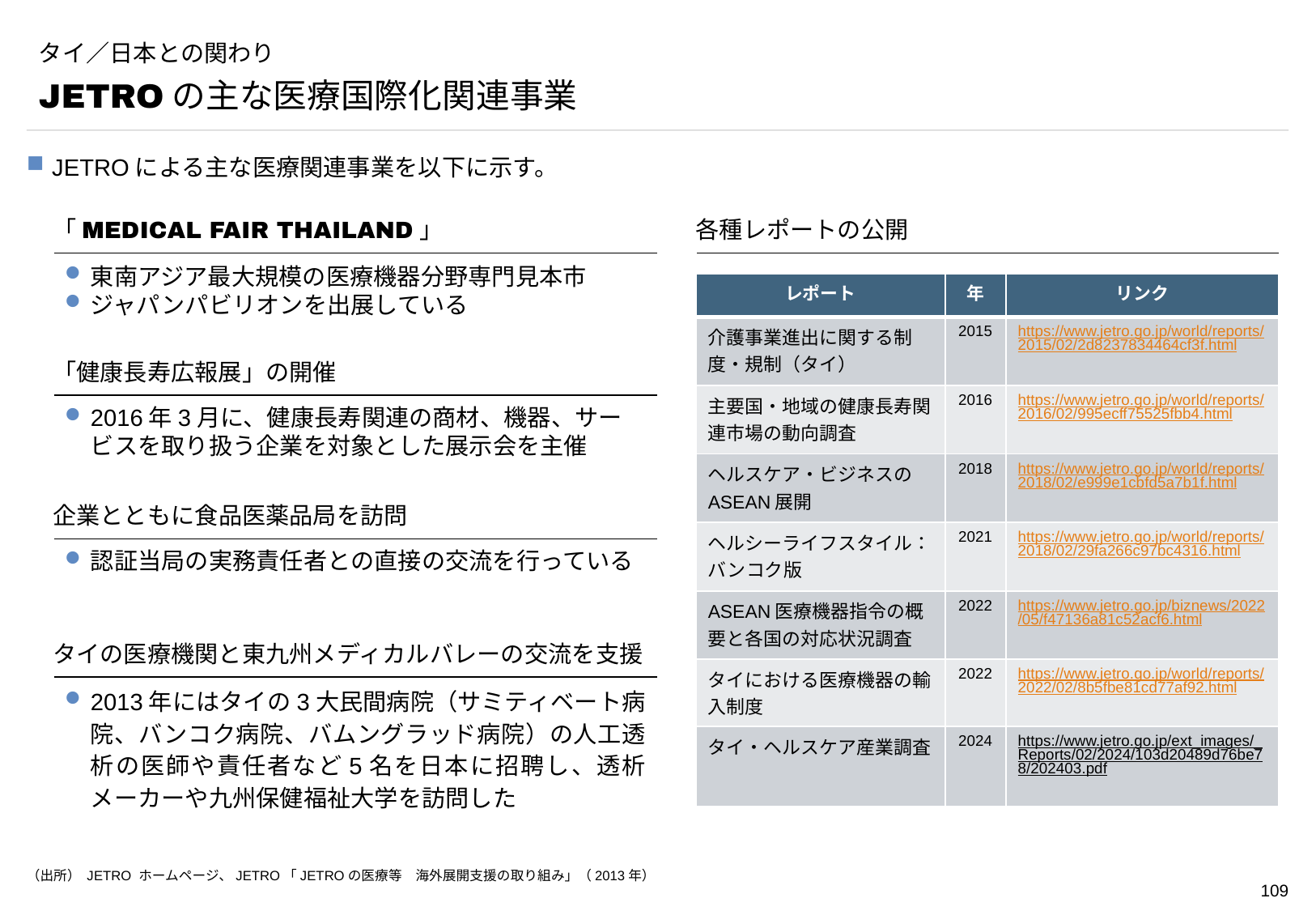

# タイ／日本との関わり
JETROの主な医療国際化関連事業
JETROによる主な医療関連事業を以下に示す。
「MEDICAL FAIR THAILAND」
各種レポートの公開
東南アジア最大規模の医療機器分野専門見本市
ジャパンパビリオンを出展している
| レポート | 年 | リンク |
| --- | --- | --- |
| 介護事業進出に関する制度・規制（タイ） | 2015 | https://www.jetro.go.jp/world/reports/2015/02/2d8237834464cf3f.html |
| 主要国・地域の健康長寿関連市場の動向調査 | 2016 | https://www.jetro.go.jp/world/reports/2016/02/995ecff75525fbb4.html |
| ヘルスケア・ビジネスのASEAN展開 | 2018 | https://www.jetro.go.jp/world/reports/2018/02/e999e1cbfd5a7b1f.html |
| ヘルシーライフスタイル：バンコク版 | 2021 | https://www.jetro.go.jp/world/reports/2018/02/29fa266c97bc4316.html |
| ASEAN医療機器指令の概要と各国の対応状況調査 | 2022 | https://www.jetro.go.jp/biznews/2022/05/f47136a81c52acf6.html |
| タイにおける医療機器の輸入制度 | 2022 | https://www.jetro.go.jp/world/reports/2022/02/8b5fbe81cd77af92.html |
| タイ・ヘルスケア産業調査 | 2024 | https://www.jetro.go.jp/ext\_images/\_Reports/02/2024/103d20489d76be78/202403.pdf |
「健康長寿広報展」の開催
2016年3月に、健康長寿関連の商材、機器、サービスを取り扱う企業を対象とした展示会を主催
企業とともに食品医薬品局を訪問
認証当局の実務責任者との直接の交流を行っている
タイの医療機関と東九州メディカルバレーの交流を支援
2013年にはタイの3大民間病院（サミティベート病院、バンコク病院、バムングラッド病院）の人工透析の医師や責任者など5名を日本に招聘し、透析メーカーや九州保健福祉大学を訪問した
（出所） JETRO ホームページ、JETRO「JETROの医療等　海外展開支援の取り組み」（2013年）